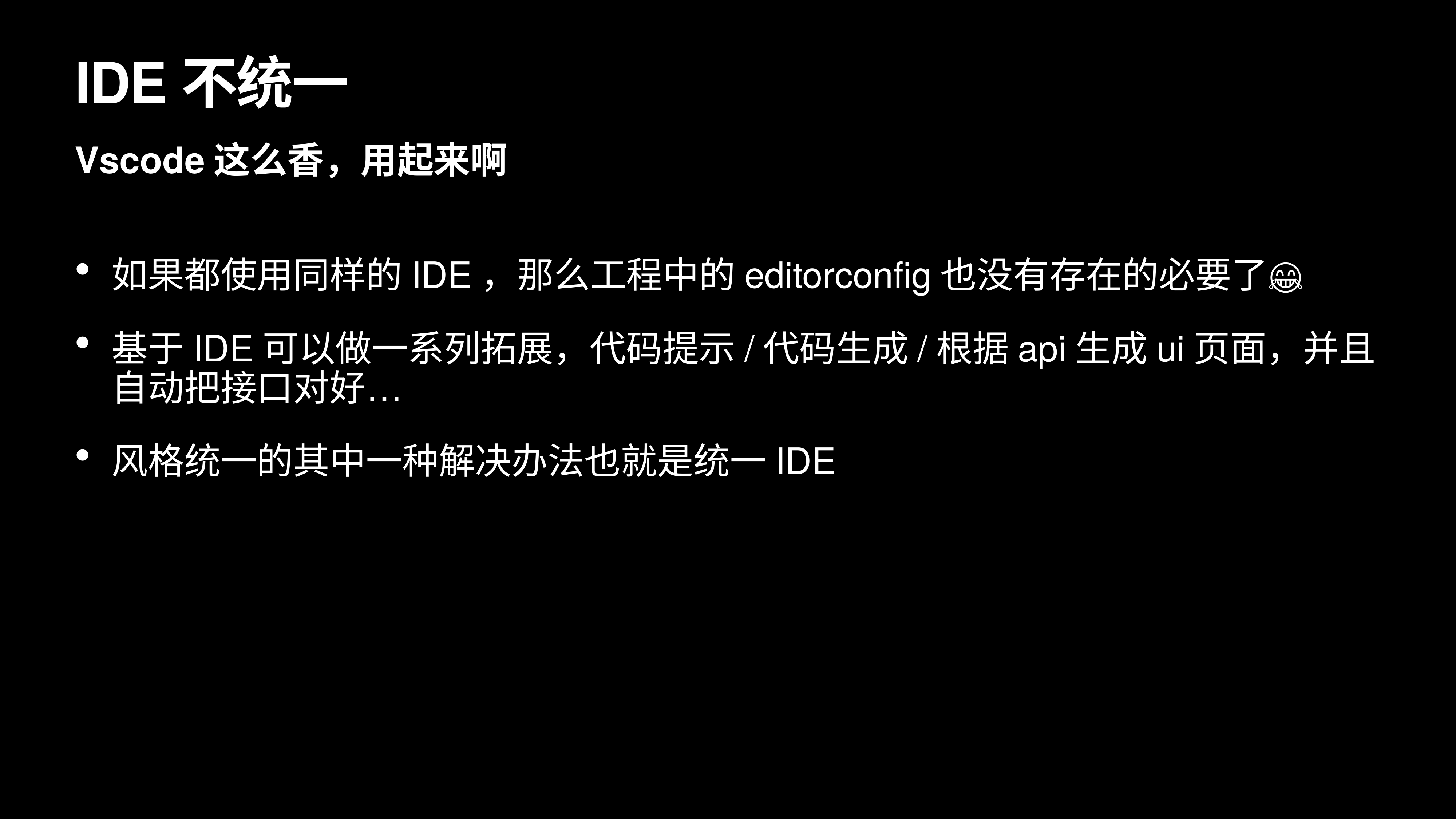

# IDE不统一
Vscode这么香，用起来啊
如果都使用同样的IDE，那么工程中的editorconfig也没有存在的必要了😂
基于IDE可以做一系列拓展，代码提示/代码生成/根据api生成ui页面，并且自动把接口对好…
风格统一的其中一种解决办法也就是统一IDE